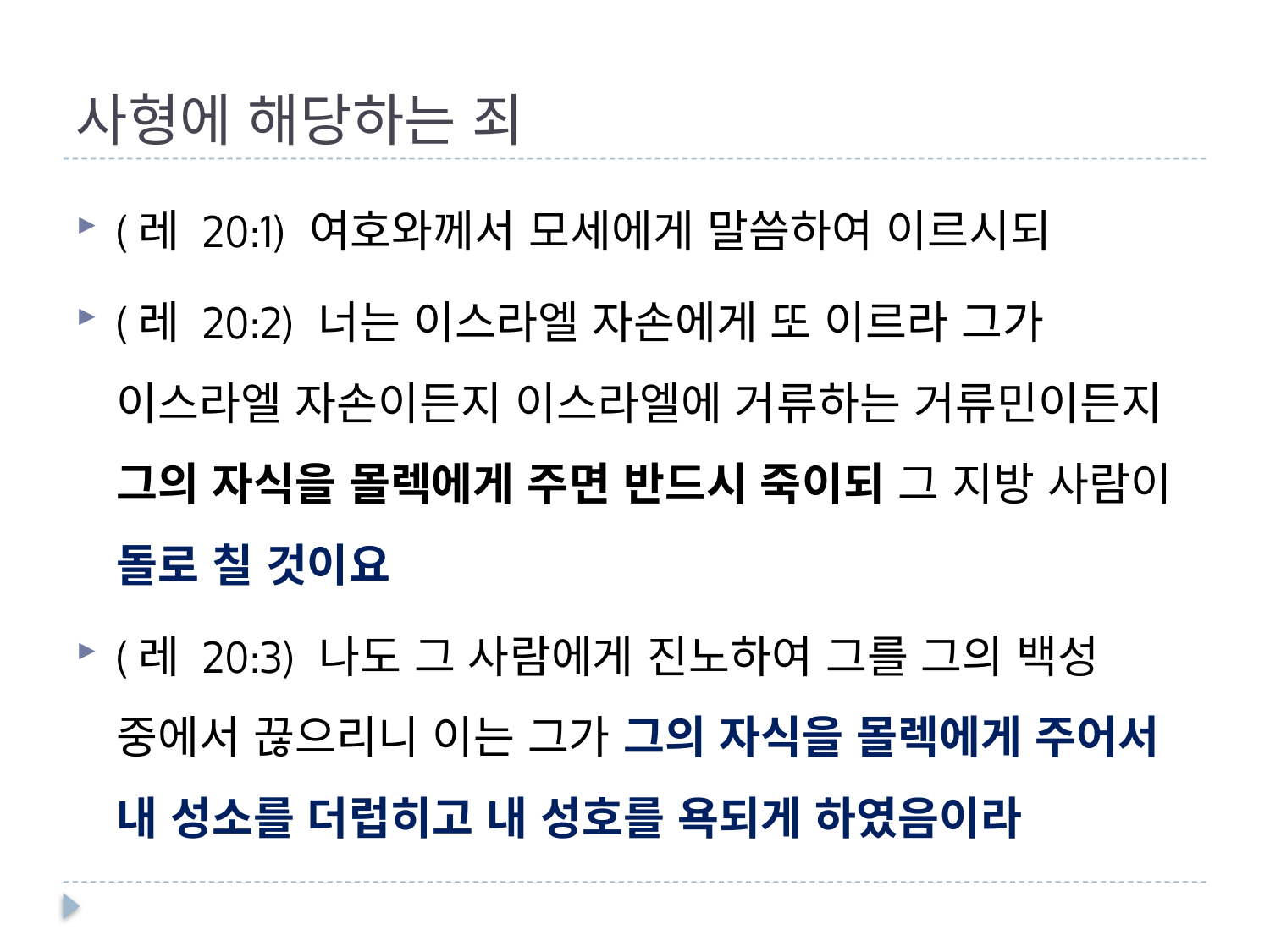

# 사형에 해당하는 죄
(레 20:1) 여호와께서 모세에게 말씀하여 이르시되
(레 20:2) 너는 이스라엘 자손에게 또 이르라 그가 이스라엘 자손이든지 이스라엘에 거류하는 거류민이든지 그의 자식을 몰렉에게 주면 반드시 죽이되 그 지방 사람이 돌로 칠 것이요
(레 20:3) 나도 그 사람에게 진노하여 그를 그의 백성 중에서 끊으리니 이는 그가 그의 자식을 몰렉에게 주어서 내 성소를 더럽히고 내 성호를 욕되게 하였음이라